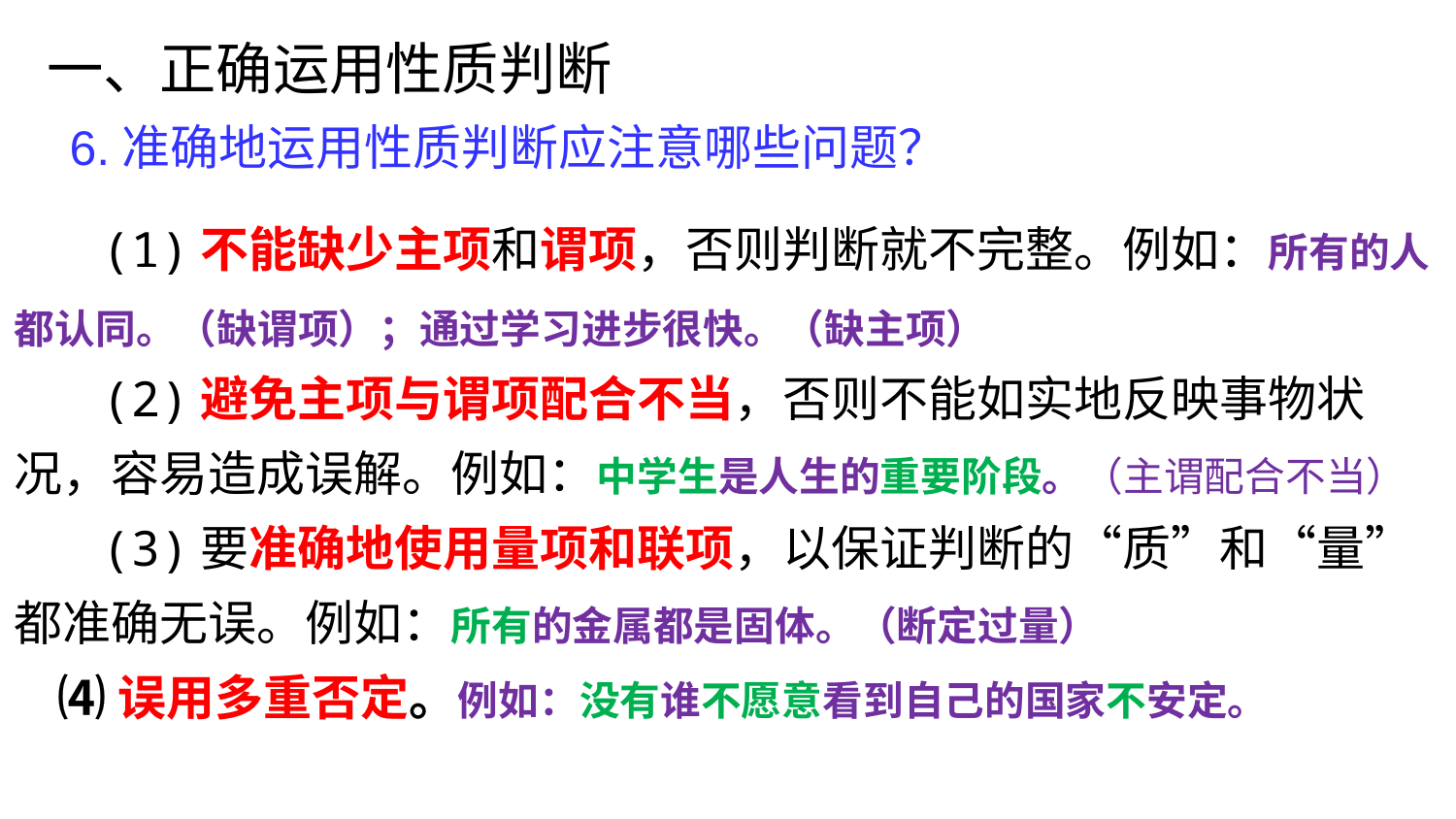

一、正确运用性质判断
6.准确地运用性质判断应注意哪些问题？
   (1)不能缺少主项和谓项，否则判断就不完整。例如：所有的人都认同。（缺谓项）；通过学习进步很快。（缺主项）
   (2)避免主项与谓项配合不当，否则不能如实地反映事物状况，容易造成误解。例如：中学生是人生的重要阶段。（主谓配合不当）
   (3)要准确地使用量项和联项，以保证判断的“质”和“量”都准确无误。例如：所有的金属都是固体。（断定过量）
    ⑷误用多重否定。例如：没有谁不愿意看到自己的国家不安定。